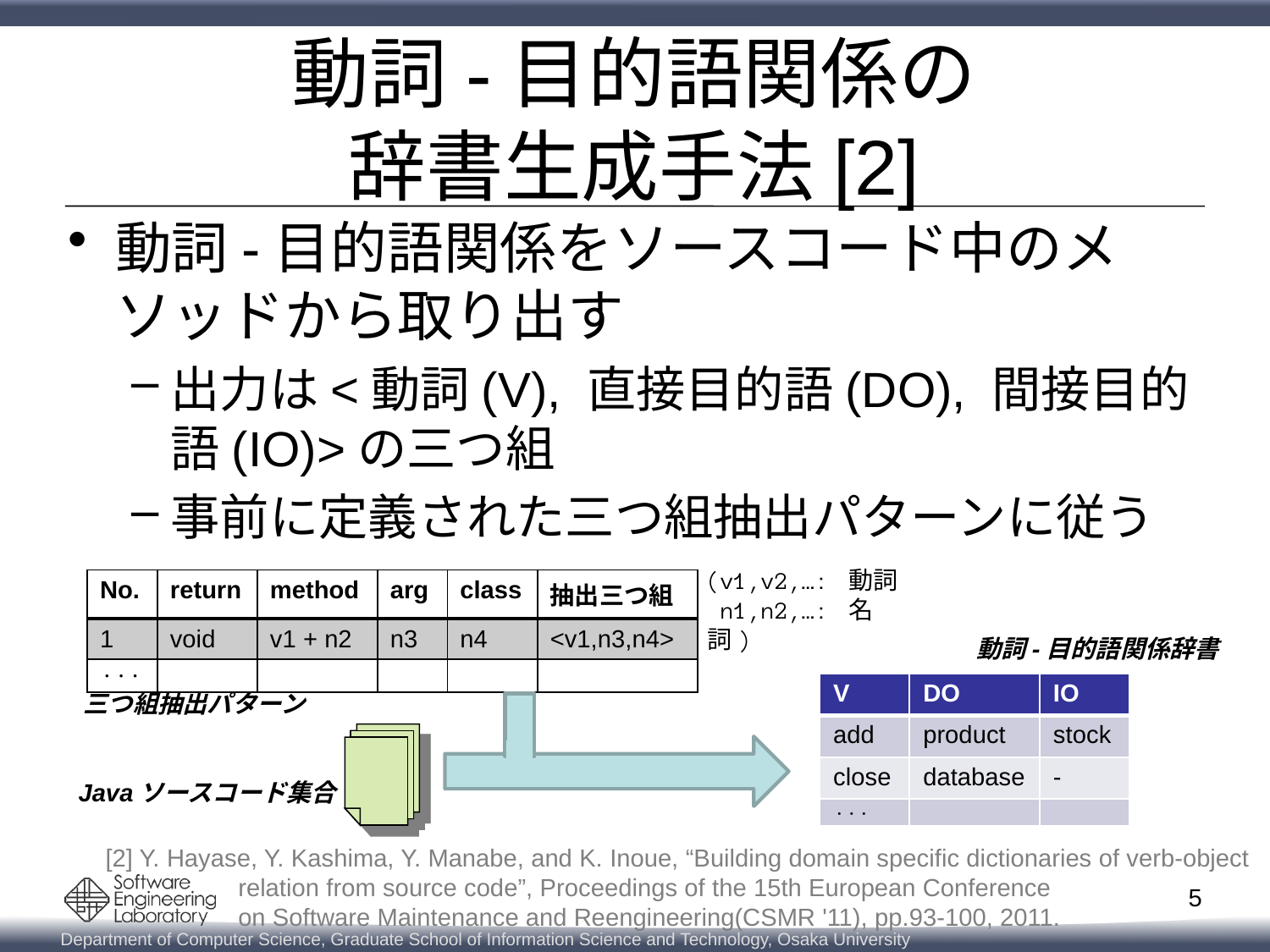

# 動詞-目的語関係の 辞書生成手法[2]
動詞-目的語関係をソースコード中のメソッドから取り出す
出力は<動詞(V), 直接目的語(DO), 間接目的語(IO)>の三つ組
事前に定義された三つ組抽出パターンに従う
(v1,v2,…: 動詞
 n1,n2,…: 名詞)
| No. | return | method | arg | class | 抽出三つ組 |
| --- | --- | --- | --- | --- | --- |
| 1 | void | v1 + n2 | n3 | n4 | <v1,n3,n4> |
| ・・・ |  |  |  |  |  |

動詞-目的語関係辞書
| V | DO | IO |
| --- | --- | --- |
| add | product | stock |
| close | database | - |
| ・・・ |  |  |
三つ組抽出パターン

Javaソースコード集合
[2] Y. Hayase, Y. Kashima, Y. Manabe, and K. Inoue, “Building domain specific dictionaries of verb-object
                   relation from source code”, Proceedings of the 15th European Conference
                   on Software Maintenance and Reengineering(CSMR '11), pp.93-100, 2011.
5